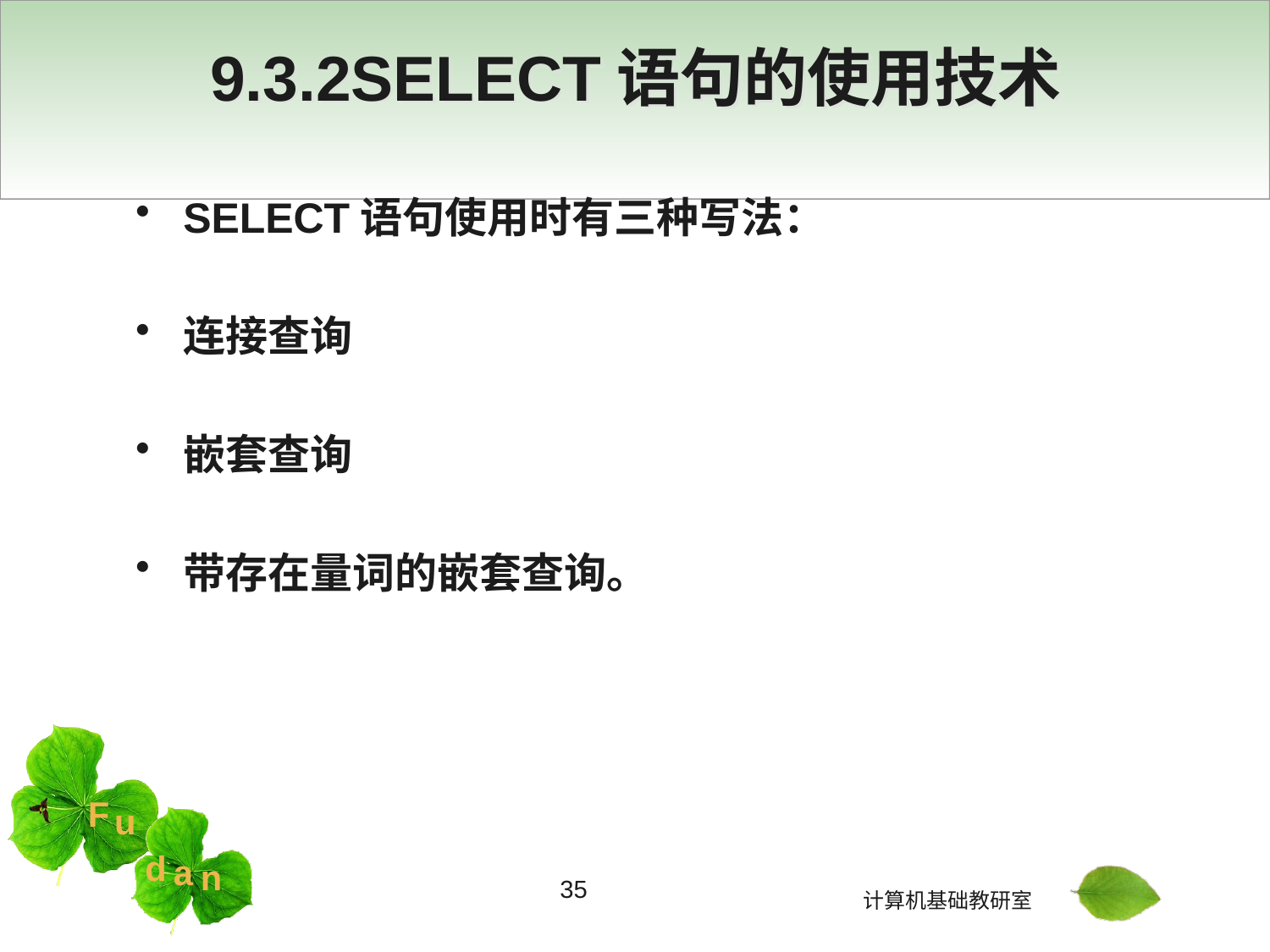

# 9.3.2SELECT语句的使用技术
SELECT语句使用时有三种写法：

连接查询

嵌套查询

带存在量词的嵌套查询。

35